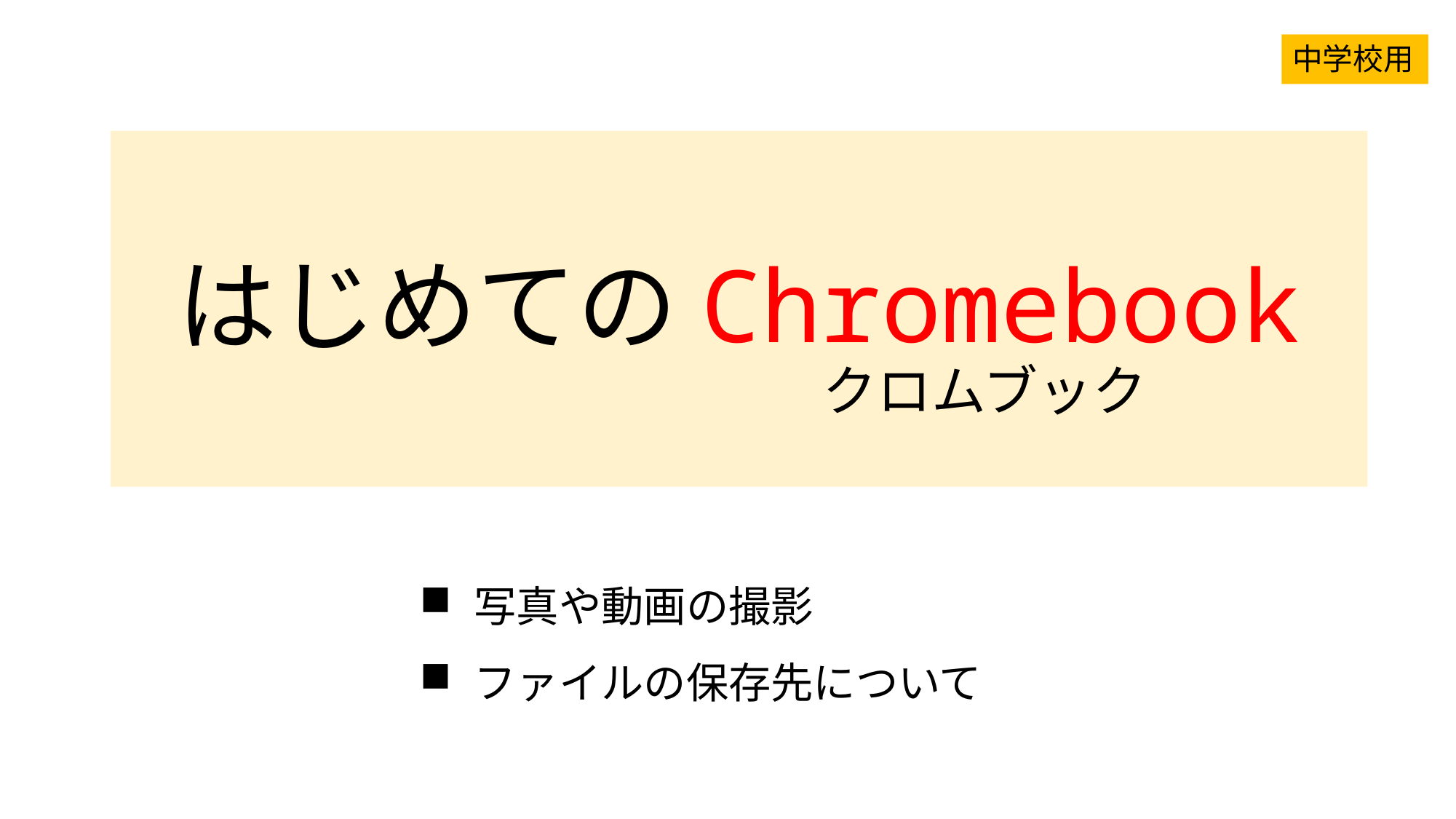

中学校用

はじめてのChromebook
　　　　　　　　　クロムブック
写真や動画の撮影
ファイルの保存先について